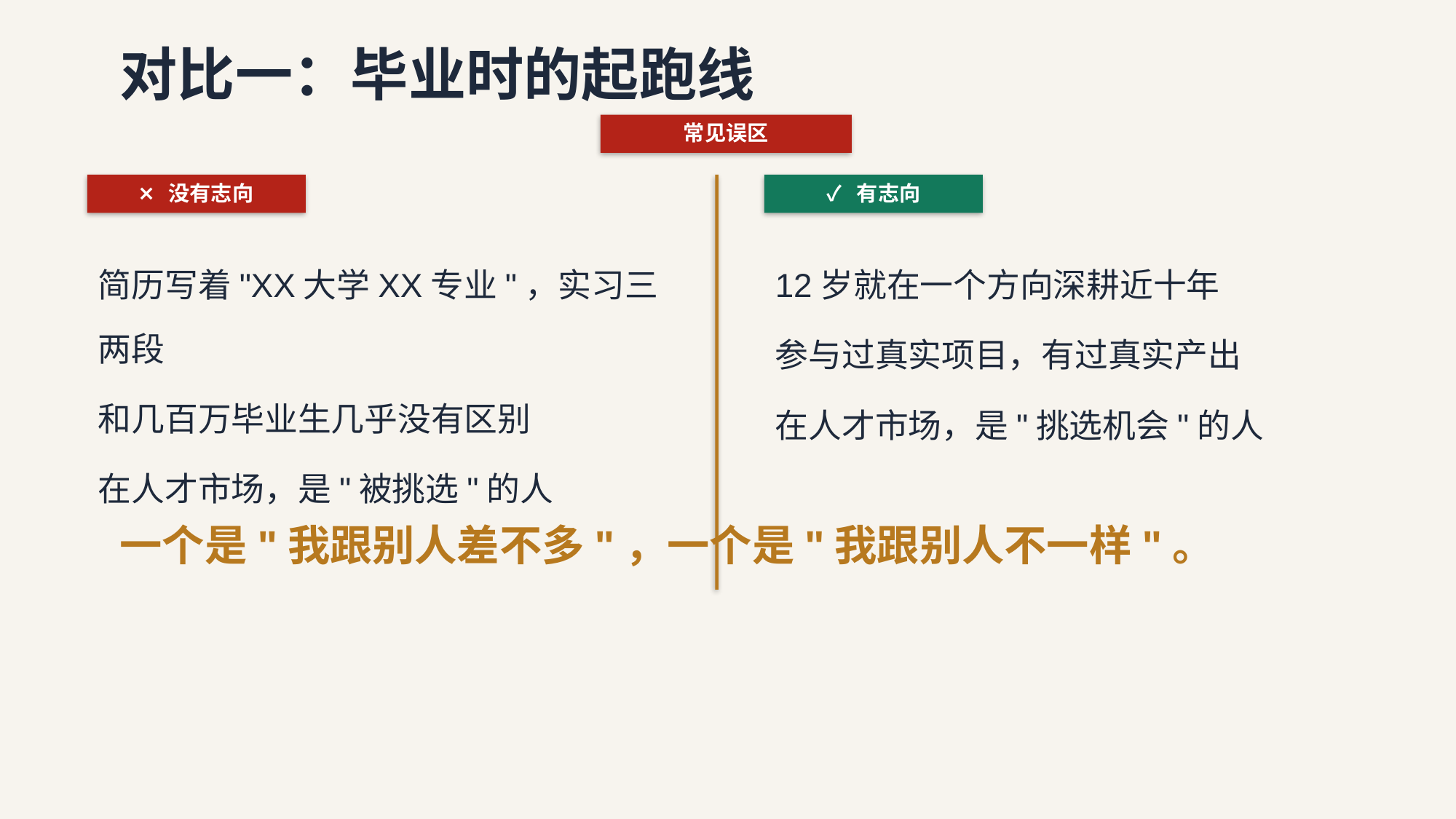

对比一：毕业时的起跑线

常见误区

❌  没有志向

✓  有志向
简历写着"XX大学XX专业"，实习三两段
和几百万毕业生几乎没有区别
在人才市场，是"被挑选"的人
12岁就在一个方向深耕近十年
参与过真实项目，有过真实产出
在人才市场，是"挑选机会"的人
一个是"我跟别人差不多"，一个是"我跟别人不一样"。